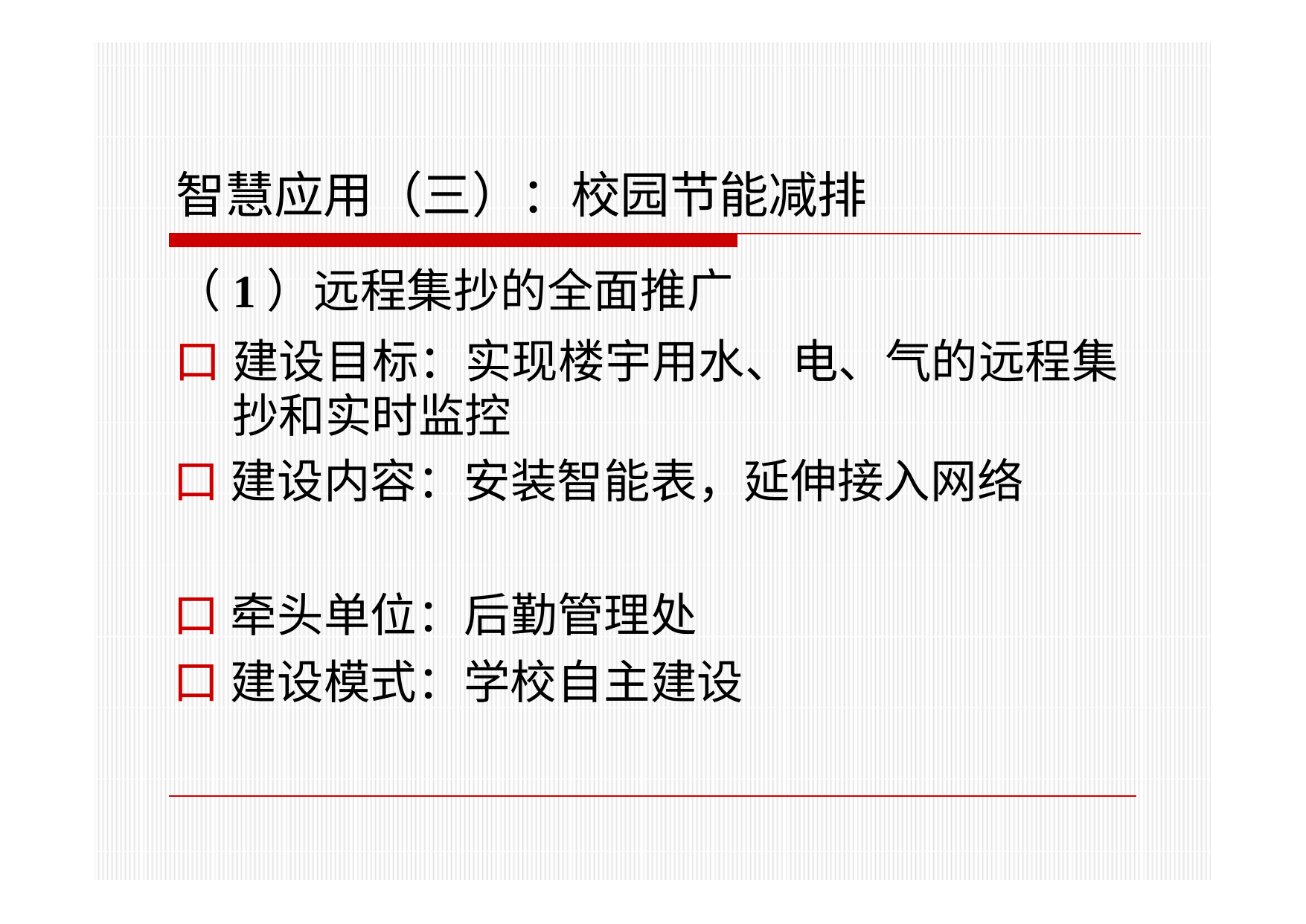

# 智慧应用（三）：校园节能减排

（1）远程集抄的全面推广

口 建设目标：实现楼宇用水、电、气的远程集 抄和实时监控

口 建设内容：安装智能表，延伸接入网络

口 牵头单位：后勤管理处

口 建设模式：学校自主建设